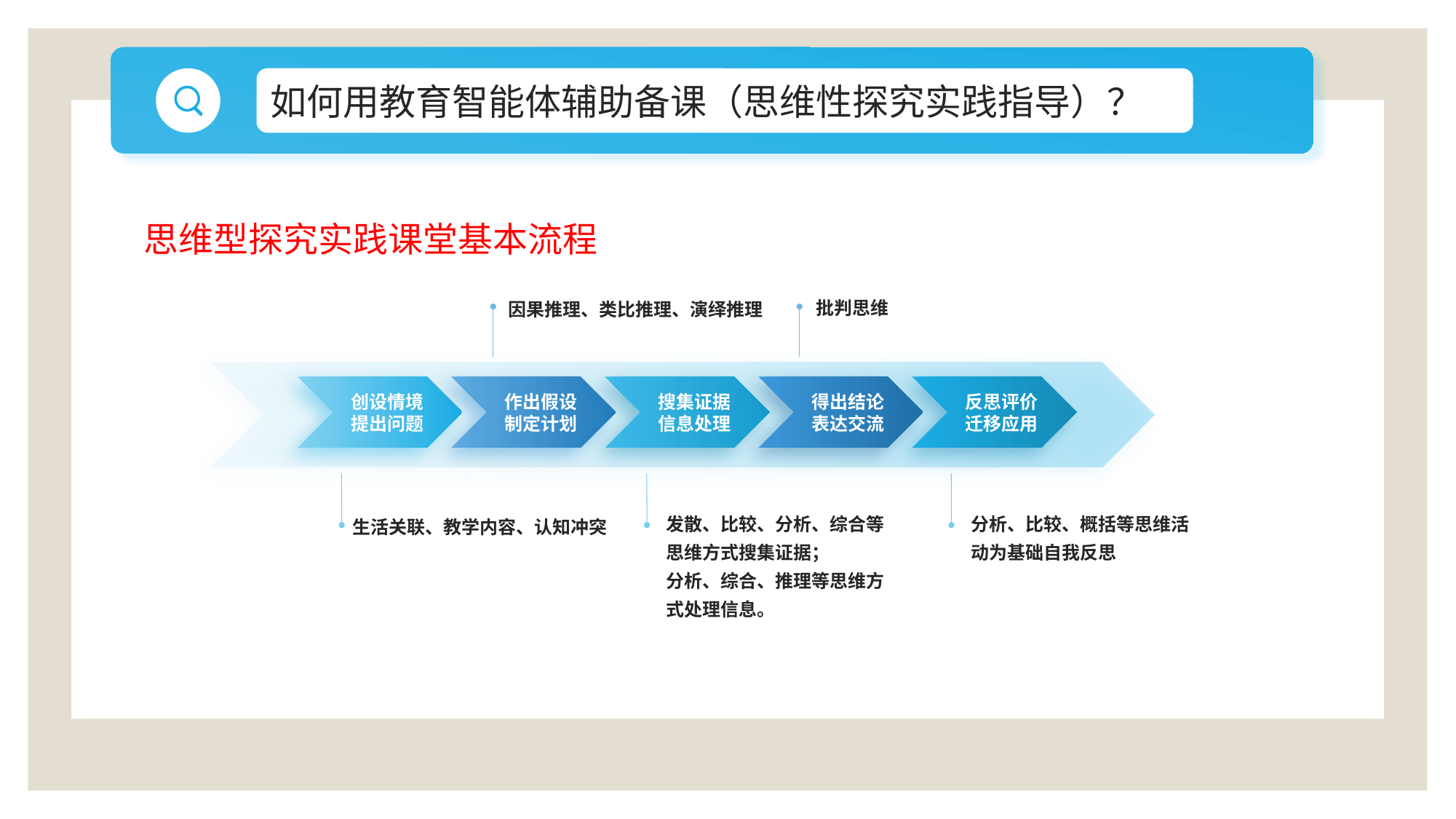

如何用教育智能体辅助备课（思维性探究实践指导）？

思维型探究实践课堂基本流程

批判思维
因果推理、类比推理、演绎推理

创设情境
提出问题
作出假设
制定计划
搜集证据
信息处理
得出结论
表达交流
反思评价
迁移应用
发散、比较、分析、综合等思维方式搜集证据；
分析、综合、推理等思维方式处理信息。
分析、比较、概括等思维活动为基础自我反思
生活关联、教学内容、认知冲突